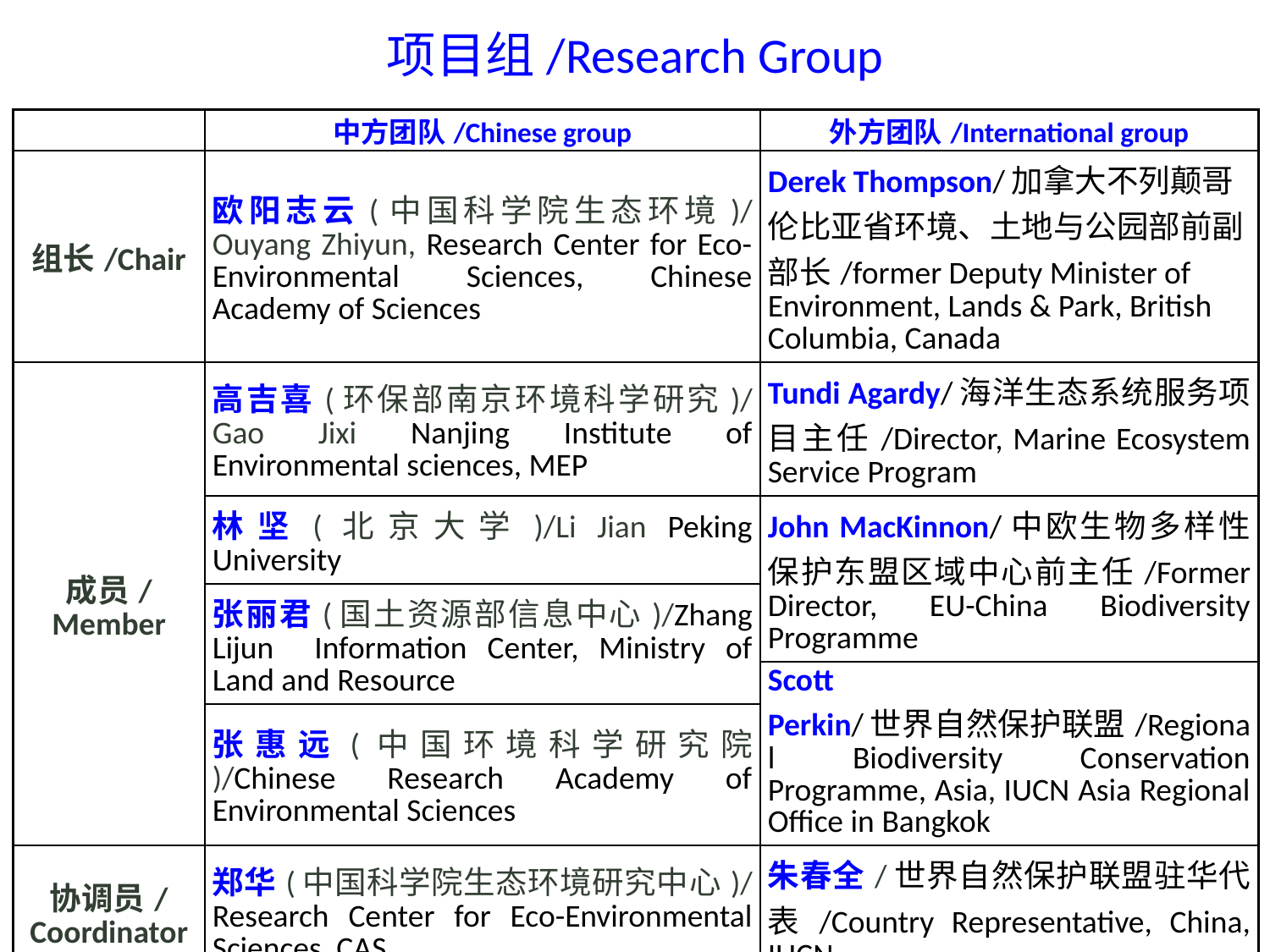

# 项目组/Research Group
|  | 中方团队/Chinese group | 外方团队/International group |
| --- | --- | --- |
| 组长/Chair | 欧阳志云(中国科学院生态环境)/Ouyang Zhiyun, Research Center for Eco-Environmental Sciences, Chinese Academy of Sciences | Derek Thompson/加拿大不列颠哥伦比亚省环境、土地与公园部前副部长/former Deputy Minister of Environment, Lands & Park, British Columbia, Canada |
| 成员/Member | 高吉喜(环保部南京环境科学研究)/Gao Jixi Nanjing Institute of Environmental sciences, MEP | Tundi Agardy/海洋生态系统服务项目主任/Director, Marine Ecosystem Service Program |
|  | 林坚(北京大学)/Li Jian Peking University | John MacKinnon/中欧生物多样性保护东盟区域中心前主任/Former Director, EU-China Biodiversity Programme |
|  | 张丽君(国土资源部信息中心)/Zhang Lijun Information Center, Ministry of Land and Resource |  |
|  |  | Scott Perkin/世界自然保护联盟/Regional Biodiversity Conservation Programme, Asia, IUCN Asia Regional Office in Bangkok |
|  | 张惠远(中国环境科学研究院 )/Chinese Research Academy of Environmental Sciences |  |
| 协调员/Coordinator | 郑华(中国科学院生态环境研究中心)/ Research Center for Eco-Environmental Sciences, CAS | 朱春全/世界自然保护联盟驻华代表/Country Representative, China, IUCN |